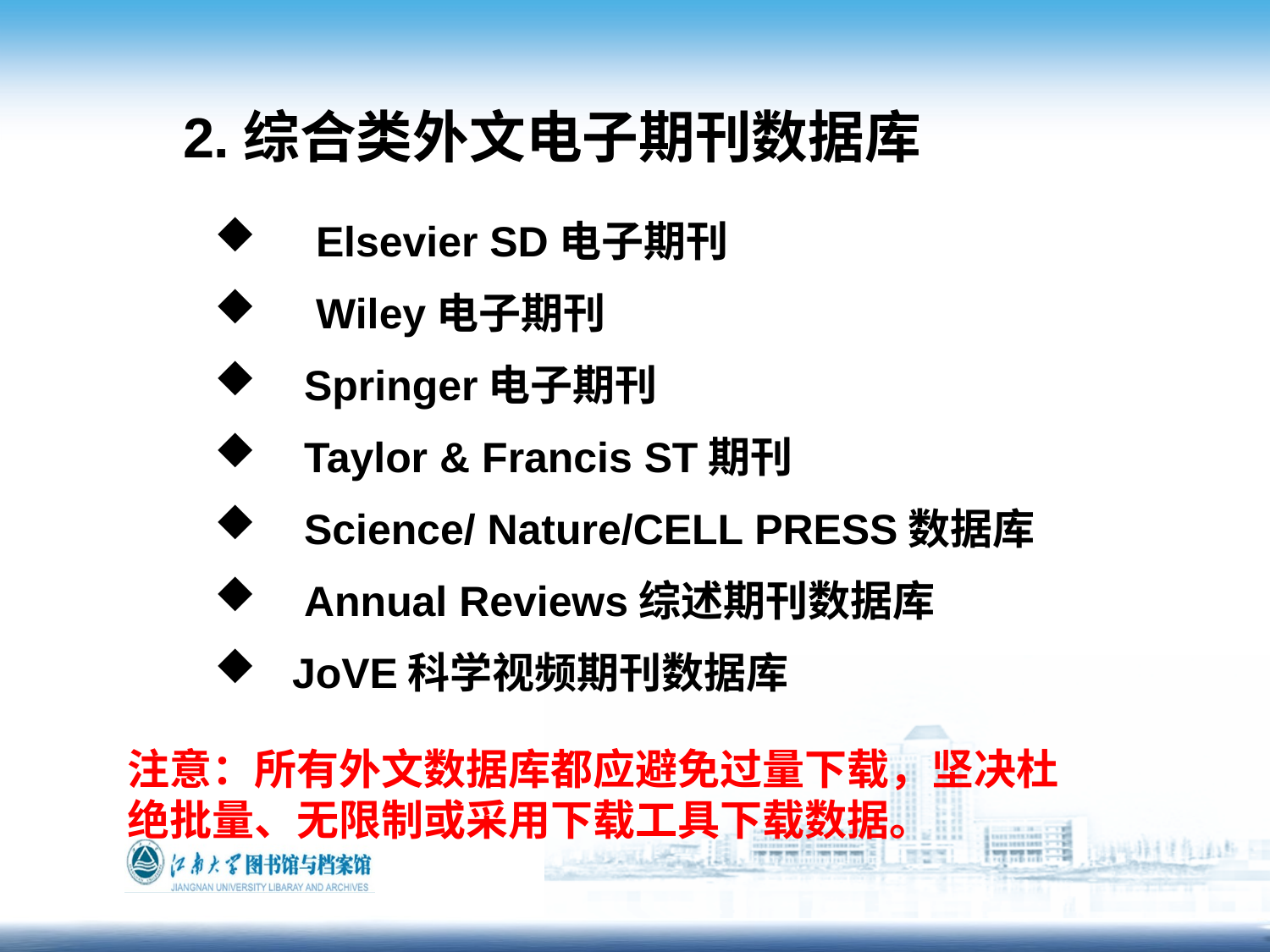

2.综合类外文电子期刊数据库
     Elsevier SD电子期刊
     Wiley电子期刊
    Springer电子期刊
    Taylor & Francis ST期刊
    Science/ Nature/CELL PRESS数据库
    Annual Reviews综述期刊数据库
   JoVE科学视频期刊数据库

注意：所有外文数据库都应避免过量下载，坚决杜绝批量、无限制或采用下载工具下载数据。